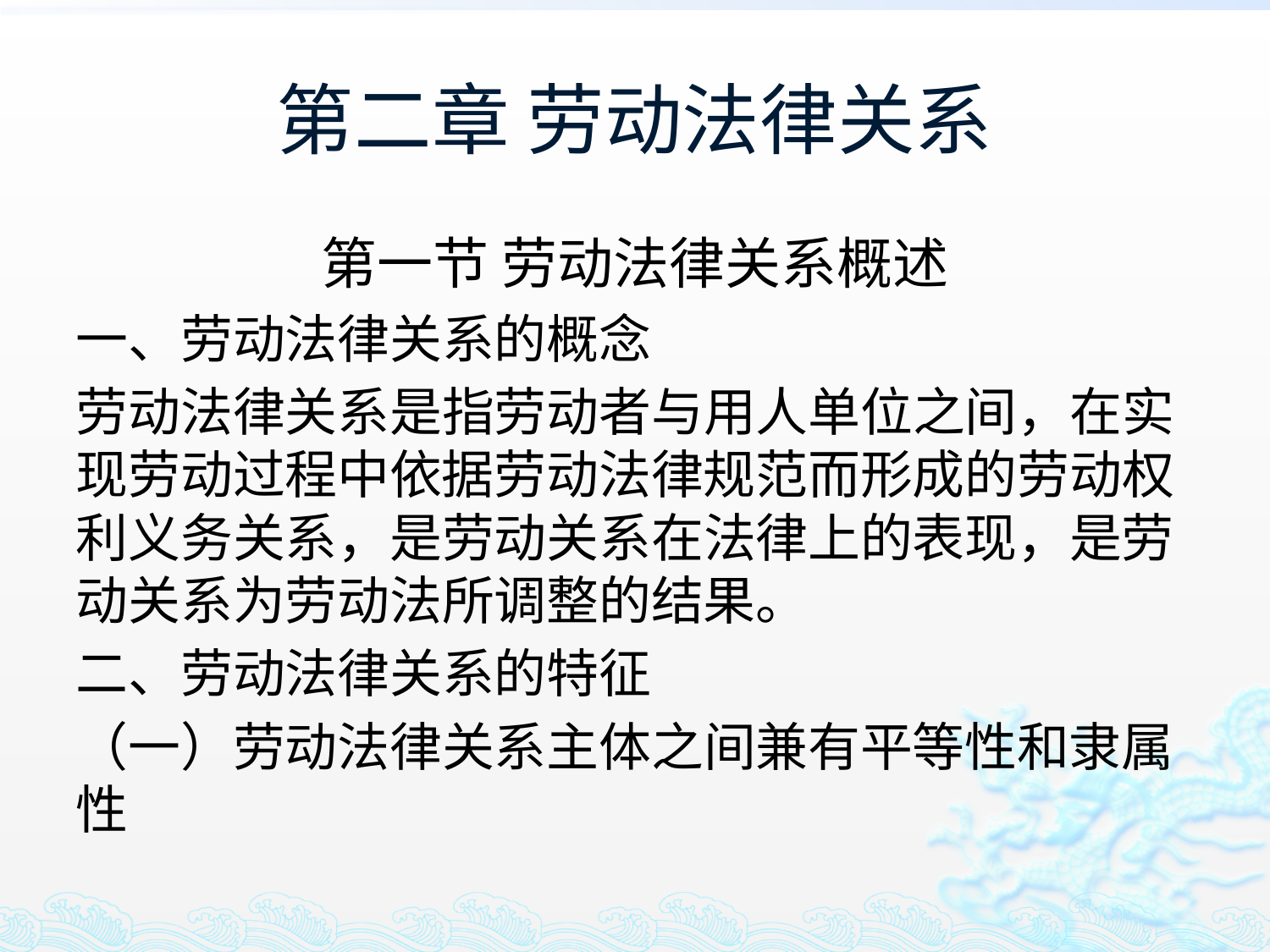

# 第二章 劳动法律关系
第一节 劳动法律关系概述
一、劳动法律关系的概念
劳动法律关系是指劳动者与用人单位之间，在实现劳动过程中依据劳动法律规范而形成的劳动权利义务关系，是劳动关系在法律上的表现，是劳动关系为劳动法所调整的结果。
二、劳动法律关系的特征
（一）劳动法律关系主体之间兼有平等性和隶属性